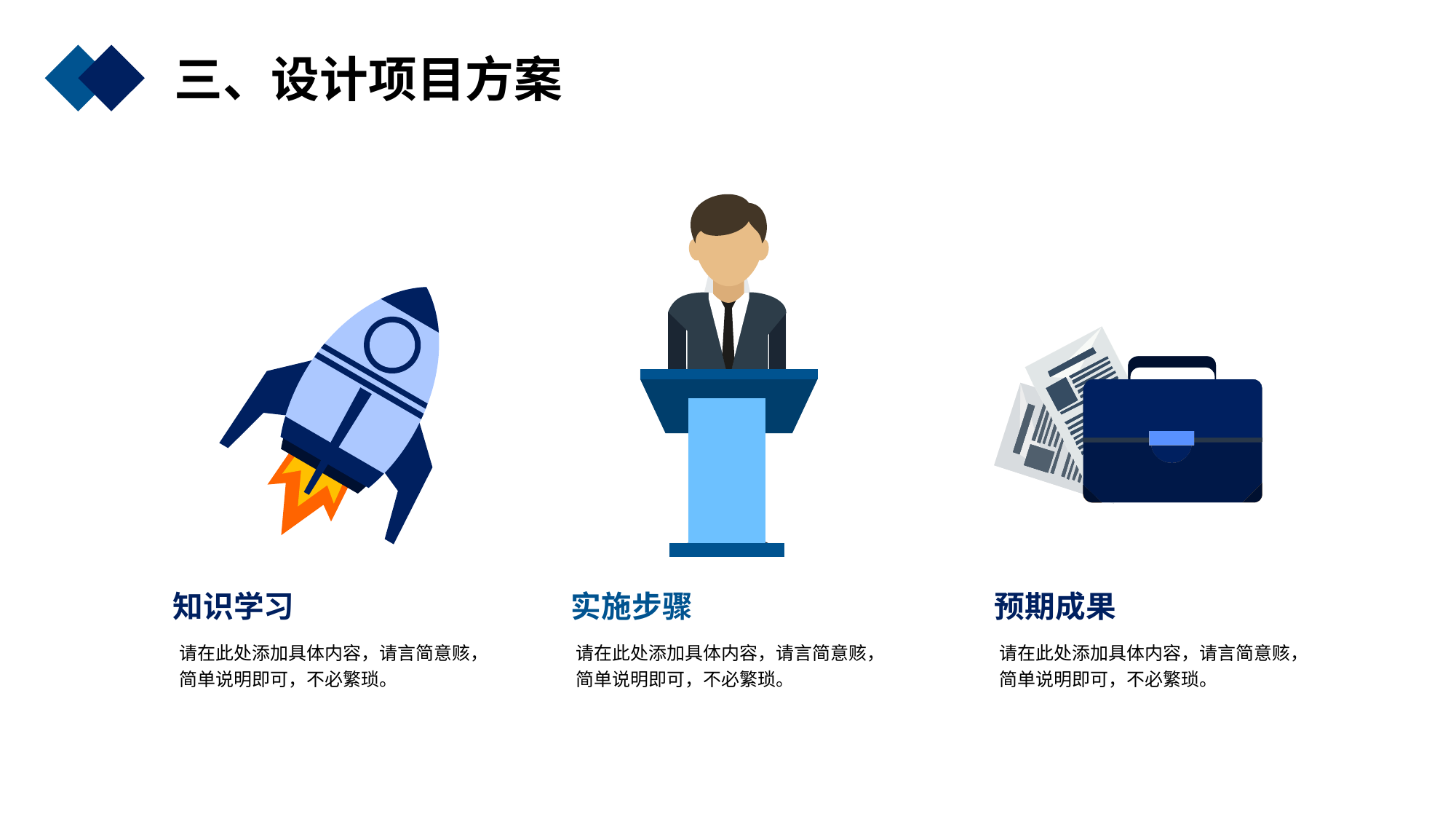

三、设计项目方案

实施步骤
请在此处添加具体内容，请言简意赅，简单说明即可，不必繁琐。

知识学习
请在此处添加具体内容，请言简意赅，简单说明即可，不必繁琐。

预期成果
请在此处添加具体内容，请言简意赅，简单说明即可，不必繁琐。